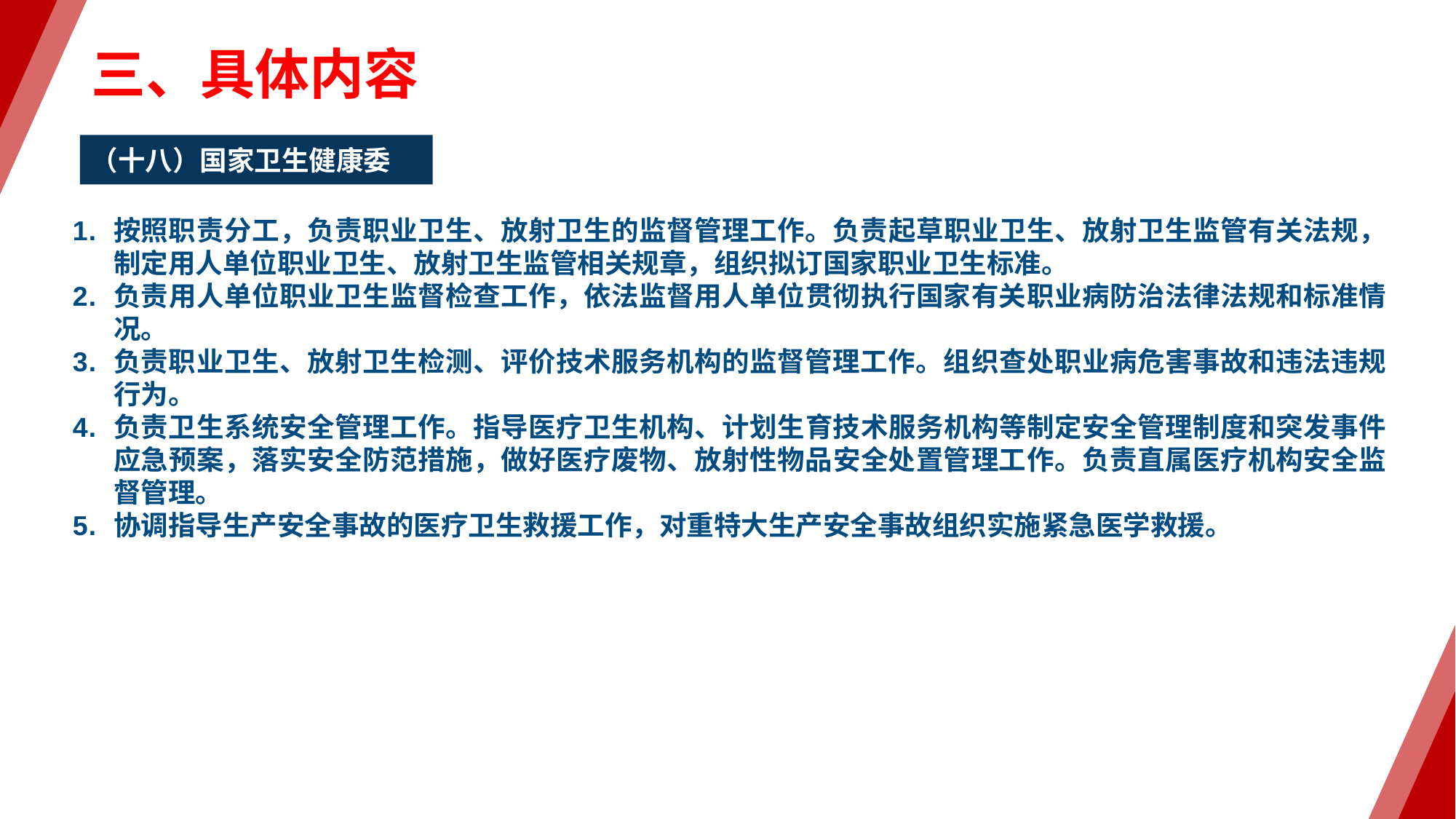

三、具体内容
（十八）国家卫生健康委
按照职责分工，负责职业卫生、放射卫生的监督管理工作。负责起草职业卫生、放射卫生监管有关法规，制定用人单位职业卫生、放射卫生监管相关规章，组织拟订国家职业卫生标准。
负责用人单位职业卫生监督检查工作，依法监督用人单位贯彻执行国家有关职业病防治法律法规和标准情况。
负责职业卫生、放射卫生检测、评价技术服务机构的监督管理工作。组织查处职业病危害事故和违法违规行为。
负责卫生系统安全管理工作。指导医疗卫生机构、计划生育技术服务机构等制定安全管理制度和突发事件应急预案，落实安全防范措施，做好医疗废物、放射性物品安全处置管理工作。负责直属医疗机构安全监督管理。
协调指导生产安全事故的医疗卫生救援工作，对重特大生产安全事故组织实施紧急医学救援。